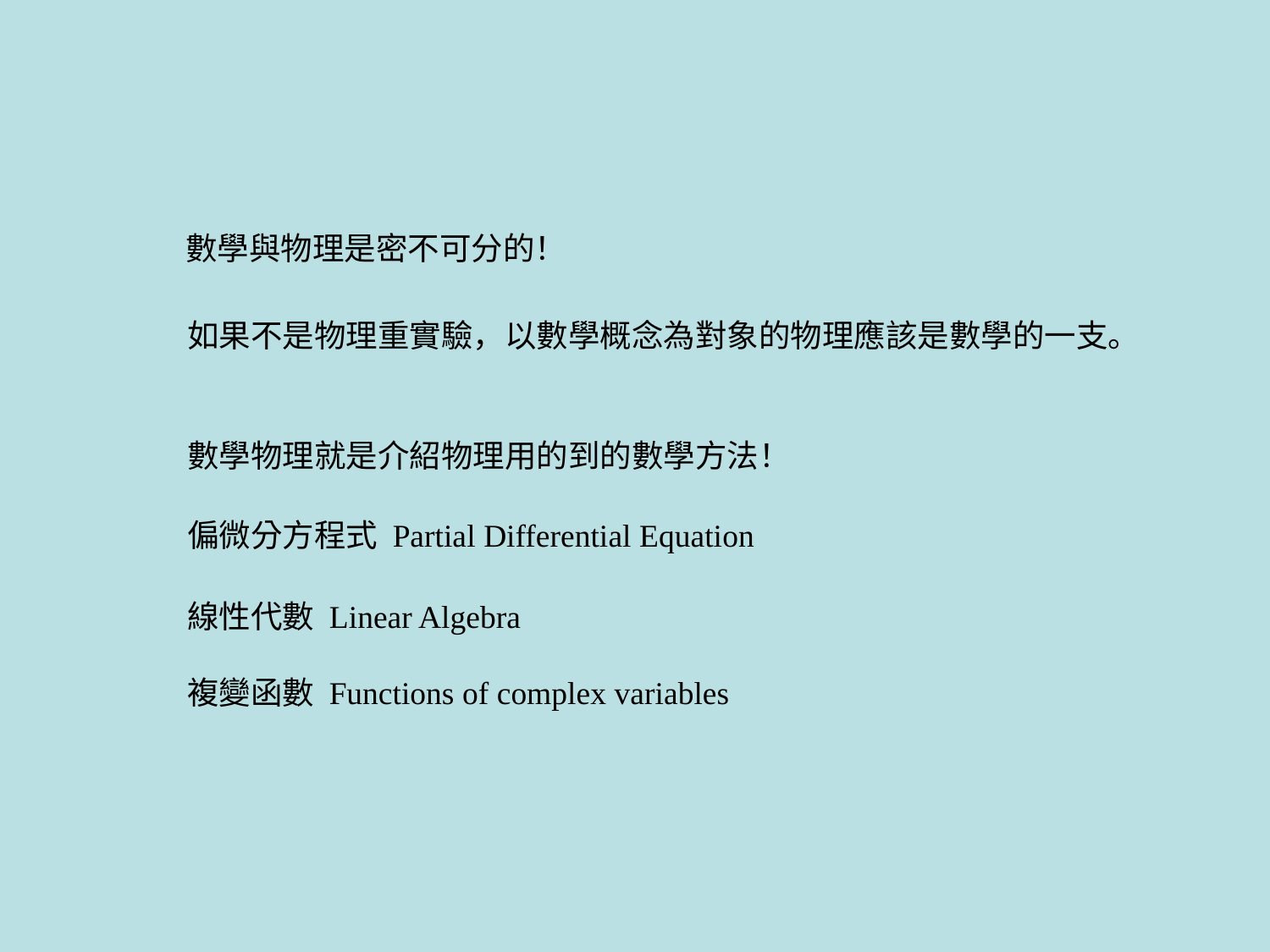

數學與物理是密不可分的！
如果不是物理重實驗，以數學概念為對象的物理應該是數學的一支。
數學物理就是介紹物理用的到的數學方法！
偏微分方程式 Partial Differential Equation
線性代數 Linear Algebra
複變函數 Functions of complex variables